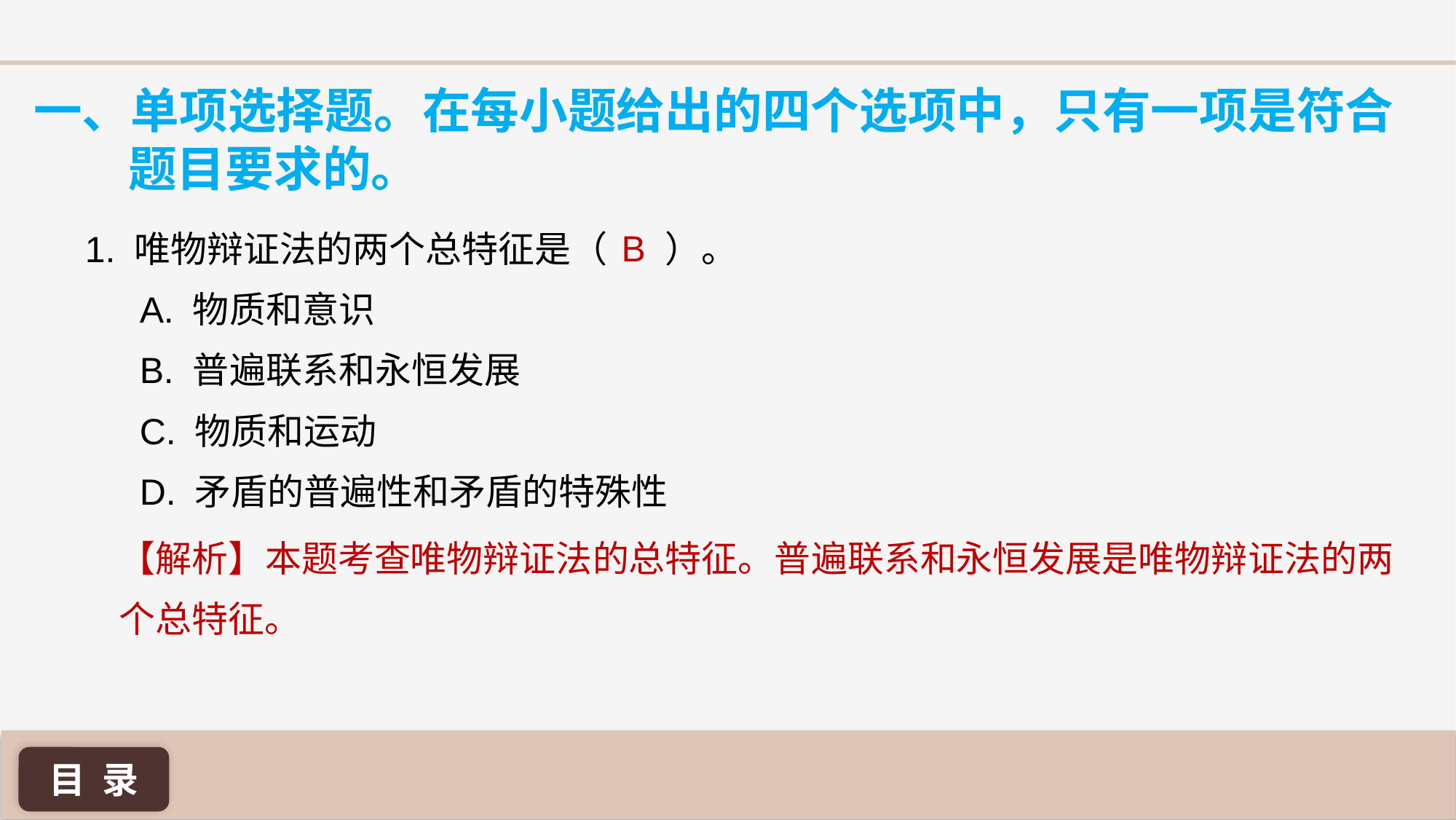

一、单项选择题。在每小题给出的四个选项中，只有一项是符合题目要求的。
B
1. 唯物辩证法的两个总特征是（       ）。
A. 物质和意识
B. 普遍联系和永恒发展
C. 物质和运动
D. 矛盾的普遍性和矛盾的特殊性
【解析】本题考查唯物辩证法的总特征。普遍联系和永恒发展是唯物辩证法的两个总特征。